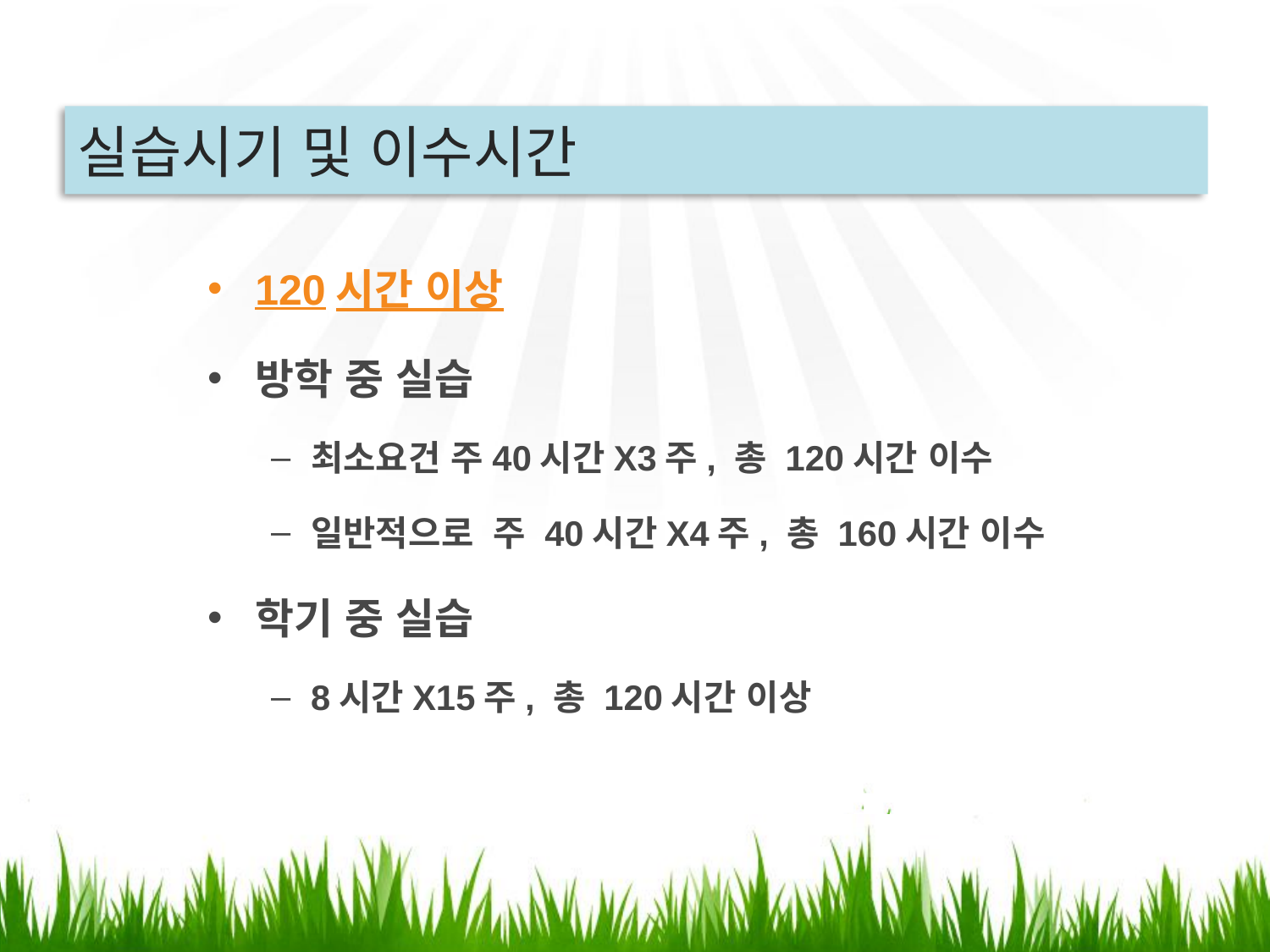

# 실습시기 및 이수시간
120시간 이상
방학 중 실습
최소요건 주40시간X3주, 총 120시간 이수
일반적으로  주 40시간X4주, 총 160시간 이수
학기 중 실습
8시간X15주, 총 120시간 이상